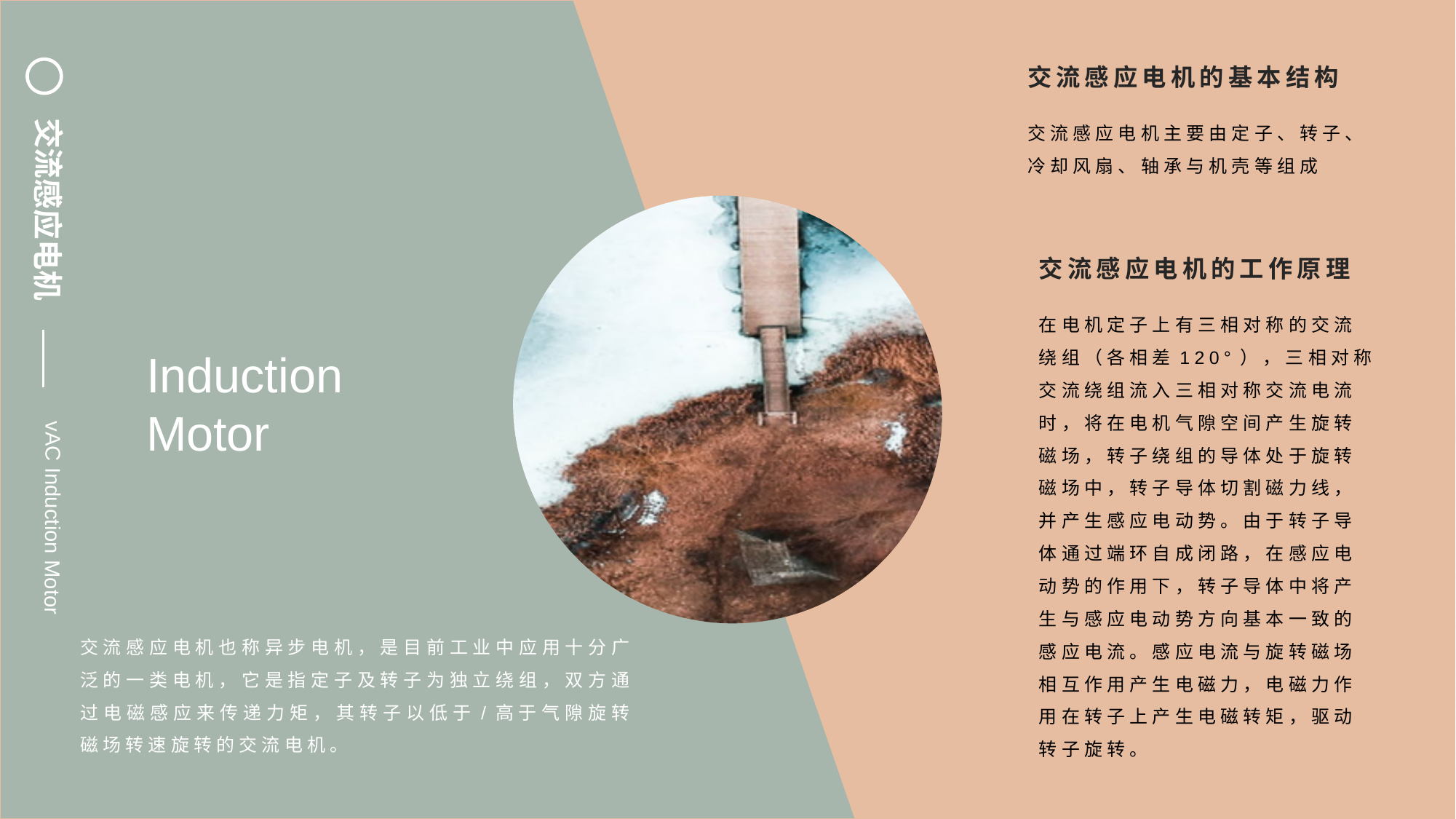

交流感应电机的基本结构
交流感应电机主要由定子、转子、冷却风扇、轴承与机壳等组成

交流感应电机
vAC Induction Motor

交流感应电机的工作原理
在电机定子上有三相对称的交流绕组（各相差120°），三相对称交流绕组流入三相对称交流电流时，将在电机气隙空间产生旋转磁场，转子绕组的导体处于旋转磁场中，转子导体切割磁力线，并产生感应电动势。由于转子导体通过端环自成闭路，在感应电动势的作用下，转子导体中将产生与感应电动势方向基本一致的感应电流。感应电流与旋转磁场相互作用产生电磁力，电磁力作用在转子上产生电磁转矩，驱动转子旋转。

Induction Motor

交流感应电机也称异步电机，是目前工业中应用十分广泛的一类电机，它是指定子及转子为独立绕组，双方通过电磁感应来传递力矩，其转子以低于/高于气隙旋转磁场转速旋转的交流电机。